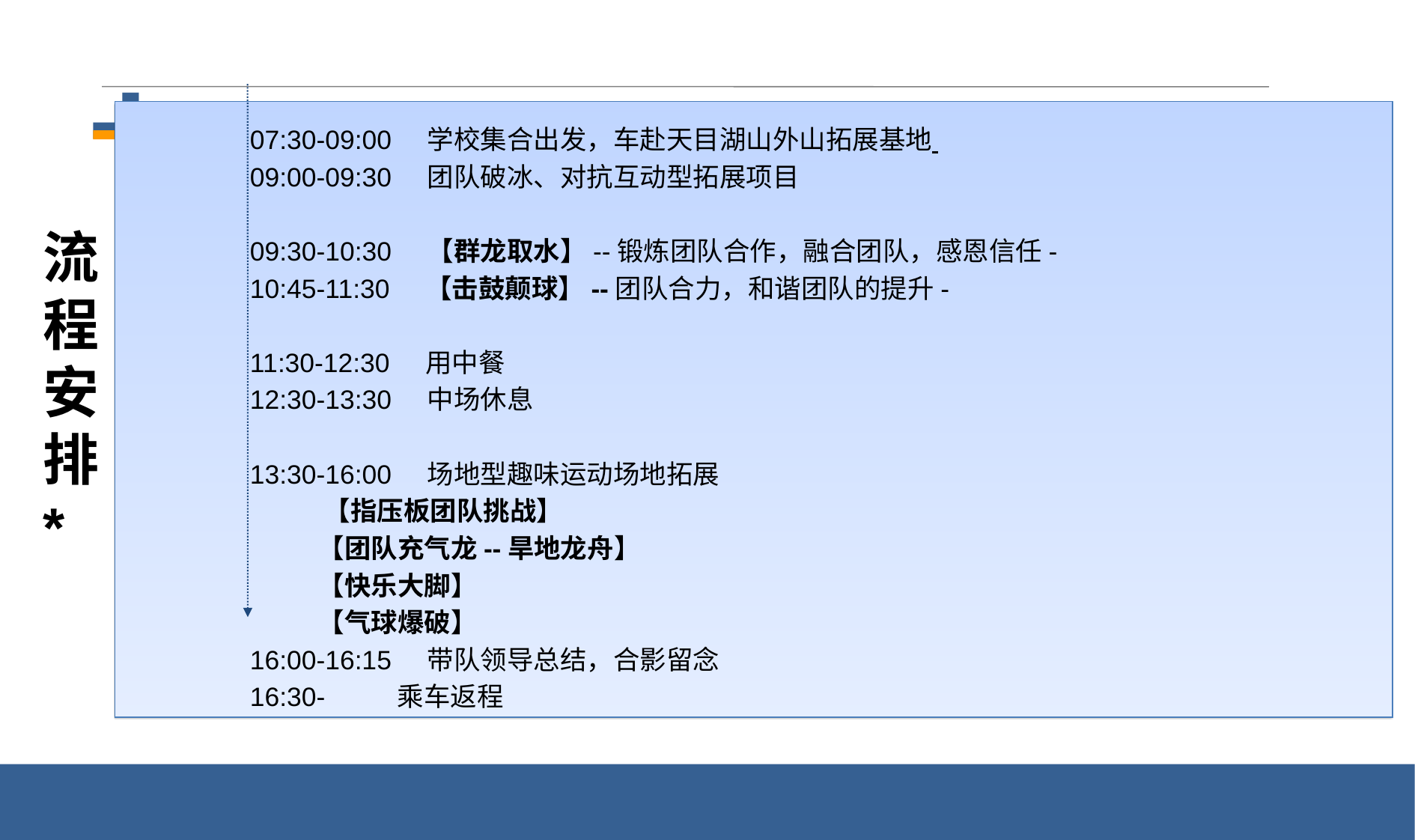

+
流
程
安
排
*

                 07:30-09:00    学校集合出发，车赴天目湖山外山拓展基地
                 09:00-09:30    团队破冰、对抗互动型拓展项目

                 09:30-10:30    【群龙取水】--锻炼团队合作，融合团队，感恩信任-
                 10:45-11:30    【击鼓颠球】--团队合力，和谐团队的提升-

                 11:30-12:30    用中餐
                 12:30-13:30    中场休息

                 13:30-16:00    场地型趣味运动场地拓展
                                【指压板团队挑战】
                               【团队充气龙--旱地龙舟】
                               【快乐大脚】
                               【气球爆破】
                 16:00-16:15    带队领导总结，合影留念
                 16:30-         乘车返程